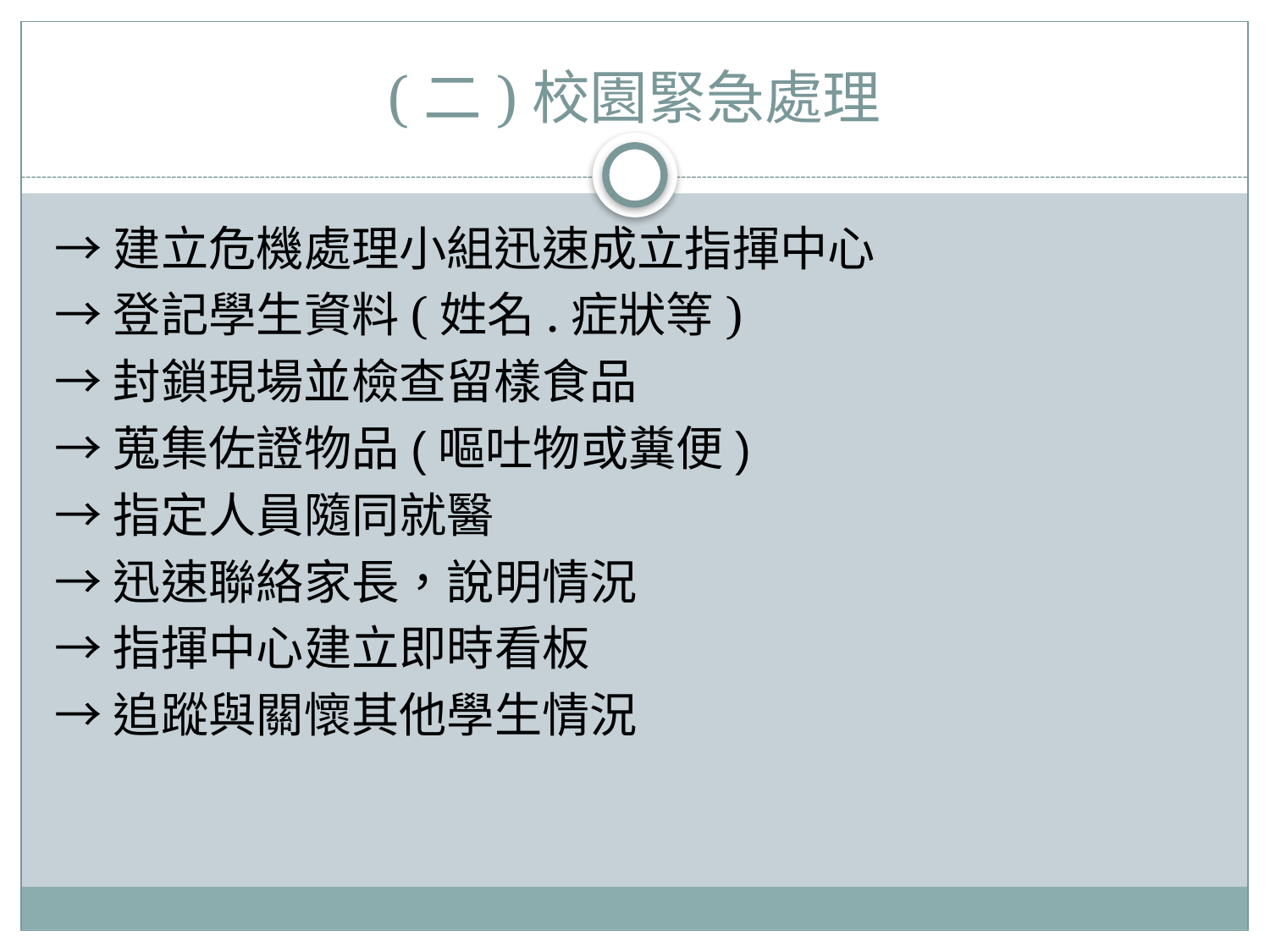

# (二)校園緊急處理
→建立危機處理小組迅速成立指揮中心
→登記學生資料(姓名.症狀等)
→封鎖現場並檢查留樣食品
→蒐集佐證物品(嘔吐物或糞便)
→指定人員隨同就醫
→迅速聯絡家長，說明情況
→指揮中心建立即時看板
→追蹤與關懷其他學生情況